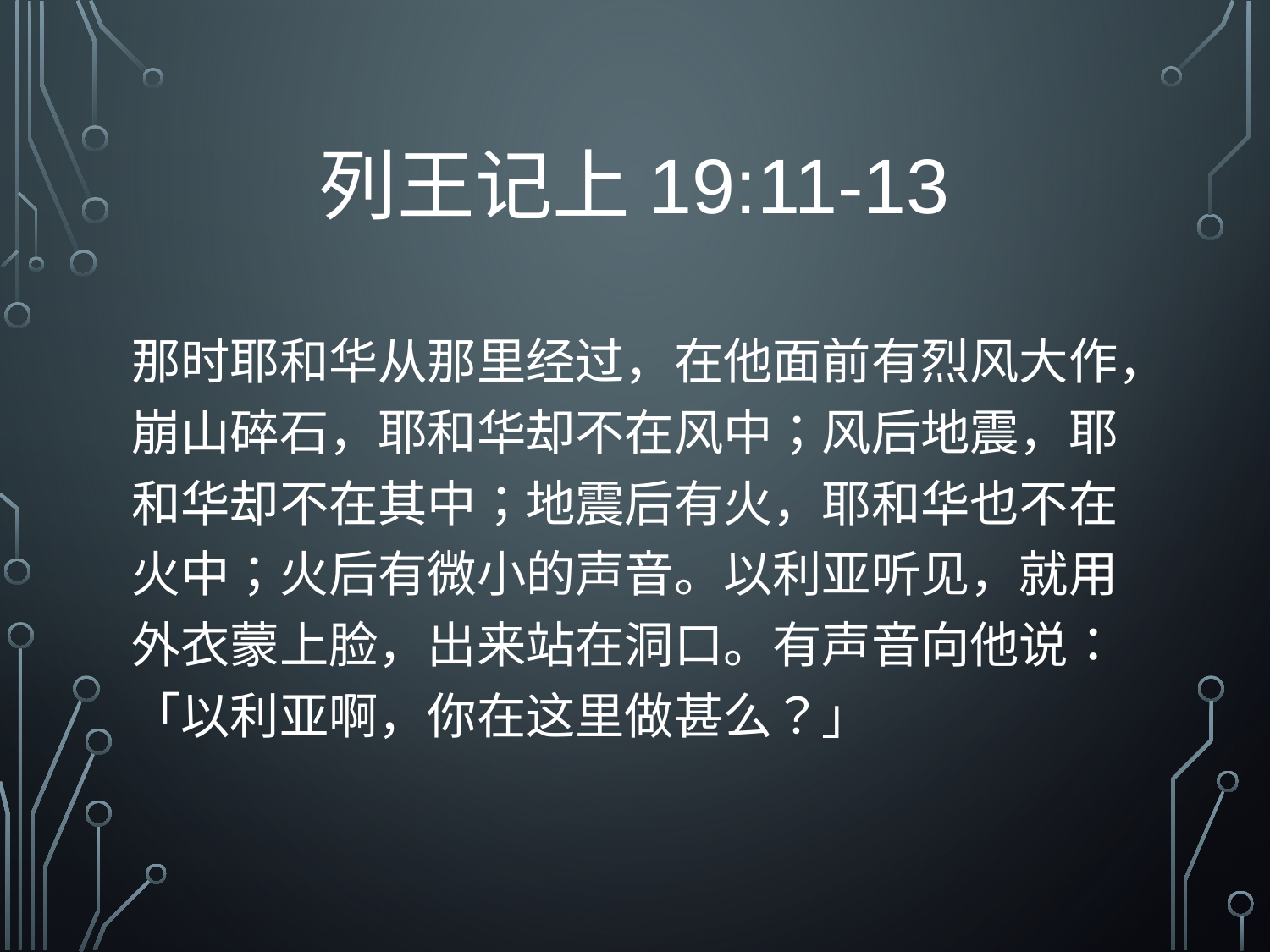

# 列王记上19:11-13
那时耶和华从那里经过，在他面前有烈风大作，崩山碎石，耶和华却不在风中；风后地震，耶和华却不在其中；地震后有火，耶和华也不在火中；火后有微小的声音。以利亚听见，就用外衣蒙上脸，出来站在洞口。有声音向他说：「以利亚啊，你在这里做甚么？」